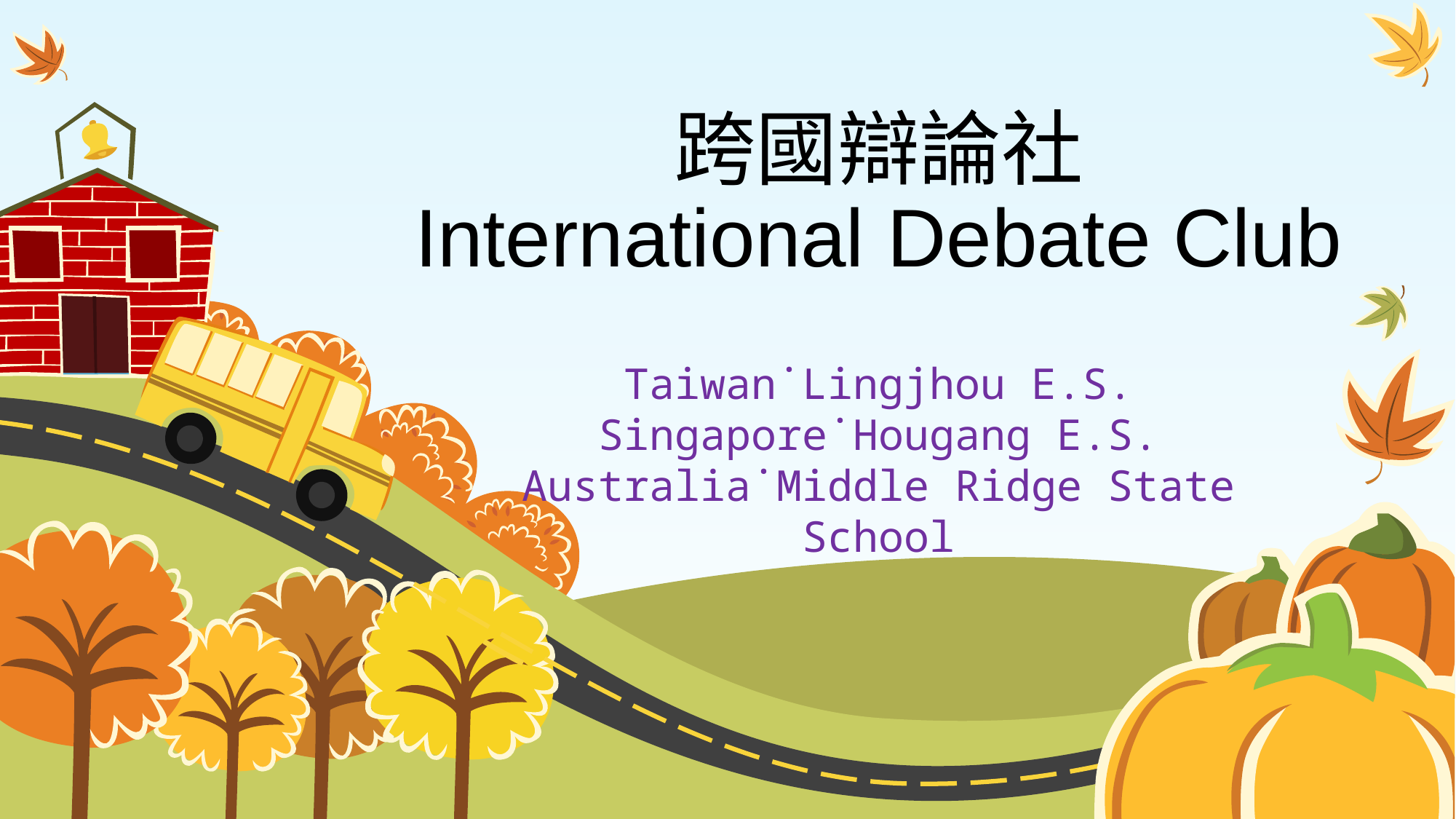

# 跨國辯論社 International Debate Club
Taiwan˙Lingjhou E.S.
Singapore˙Hougang E.S.
Australia˙Middle Ridge State School